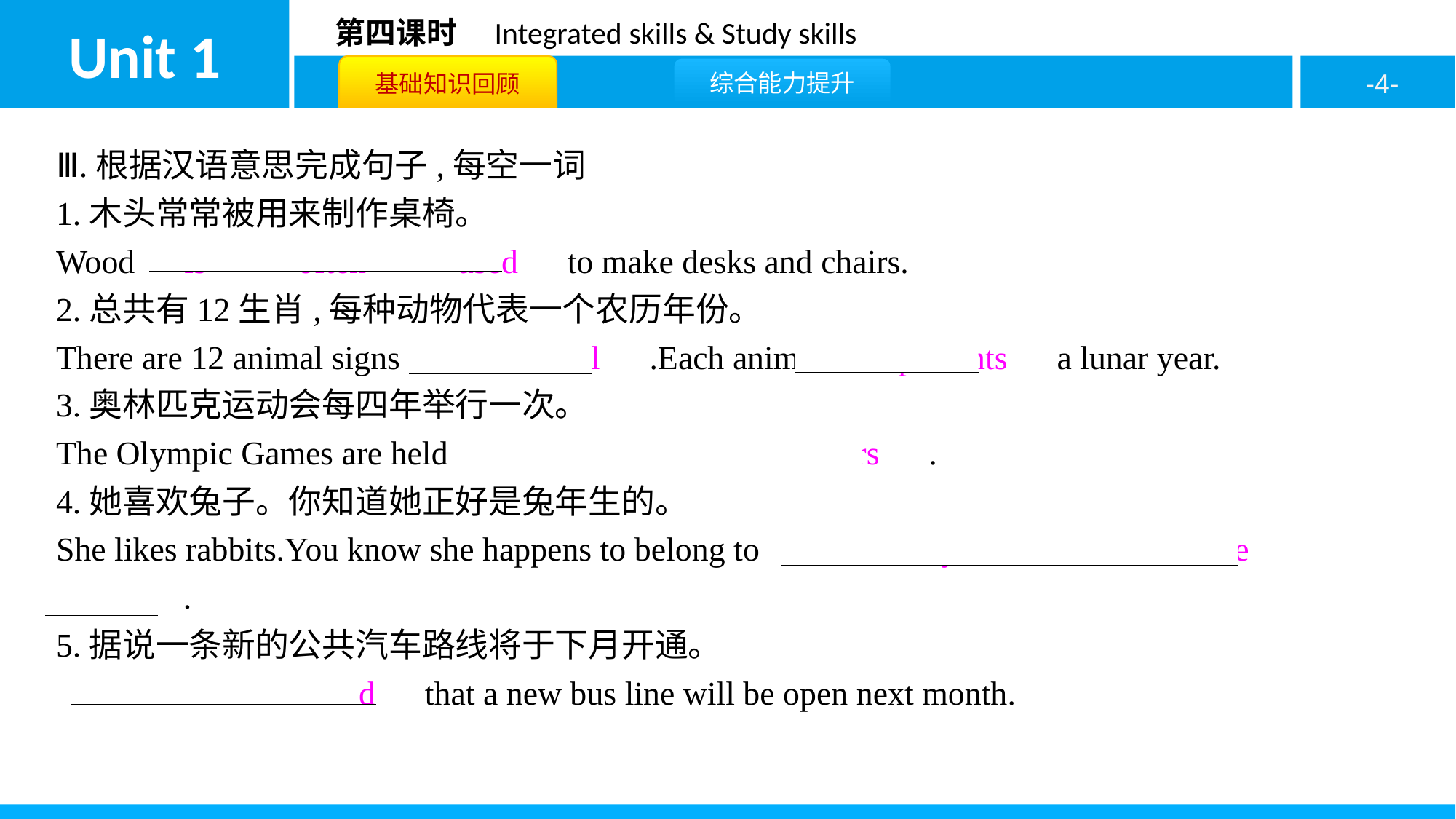

Ⅲ.根据汉语意思完成句子,每空一词
1.木头常常被用来制作桌椅。
Wood　is　 　often　 　used　to make desks and chairs.
2.总共有12生肖,每种动物代表一个农历年份。
There are 12 animal signs　in　 　all　.Each animal　represents　a lunar year.
3.奥林匹克运动会每四年举行一次。
The Olympic Games are held　every　 　four　 　years　.
4.她喜欢兔子。你知道她正好是兔年生的。
She likes rabbits.You know she happens to belong to　the　 　year　 　of　 　the　 　rabbit　.
5.据说一条新的公共汽车路线将于下月开通。
　It　 　is　 　said　that a new bus line will be open next month.